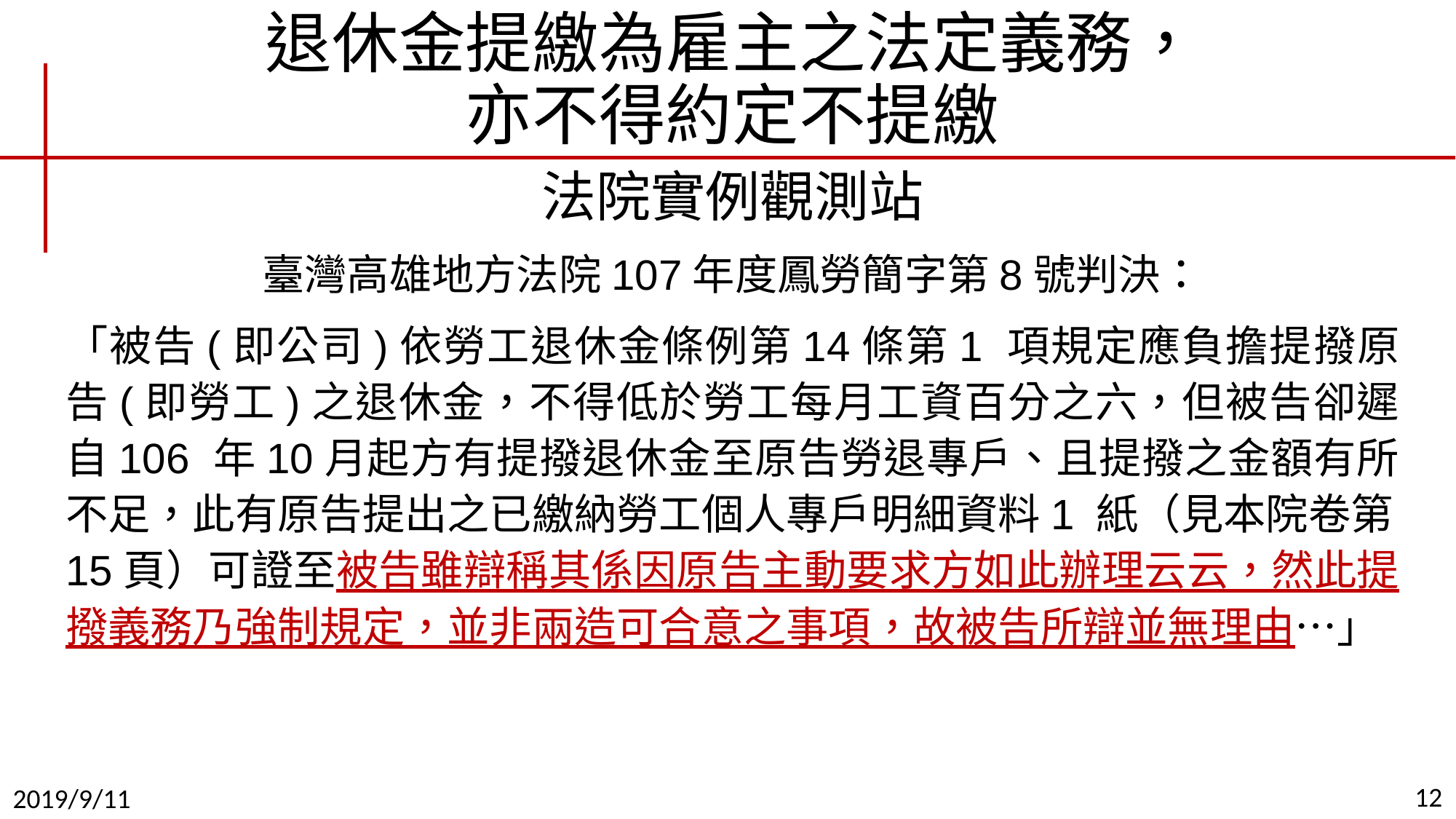

# 退休金提繳為雇主之法定義務， 亦不得約定不提繳
法院實例觀測站
臺灣高雄地方法院107年度鳳勞簡字第8號判決：
「被告(即公司)依勞工退休金條例第14條第1 項規定應負擔提撥原告(即勞工)之退休金，不得低於勞工每月工資百分之六，但被告卻遲自106 年10月起方有提撥退休金至原告勞退專戶、且提撥之金額有所不足，此有原告提出之已繳納勞工個人專戶明細資料1 紙（見本院卷第15頁）可證至被告雖辯稱其係因原告主動要求方如此辦理云云，然此提撥義務乃強制規定，並非兩造可合意之事項，故被告所辯並無理由…」

12
2019/9/11